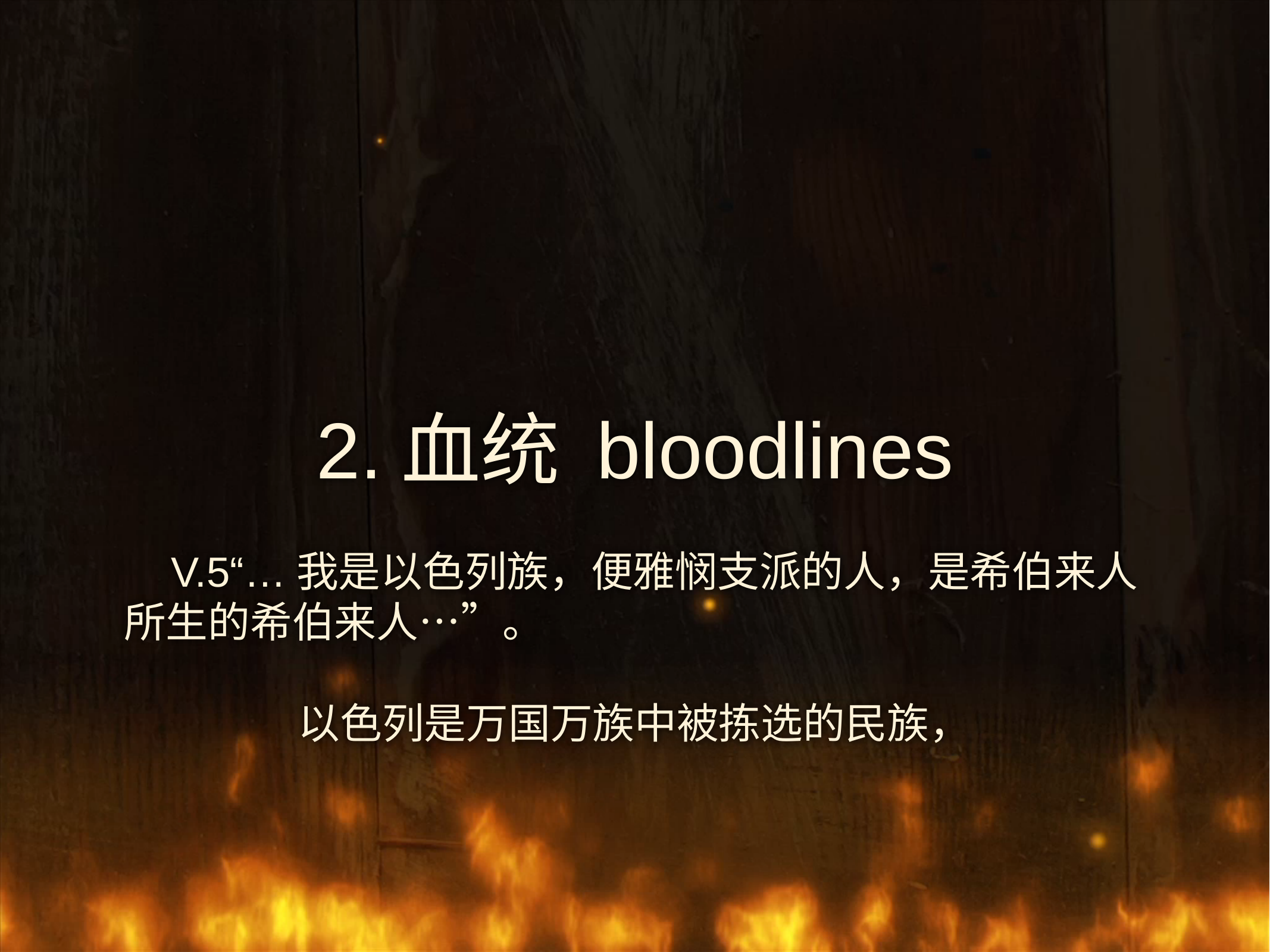

# 2.血统 bloodlines

    V.5“…我是以色列族，便雅悯支派的人，是希伯来人所生的希伯来人…”。

以色列是万国万族中被拣选的民族，